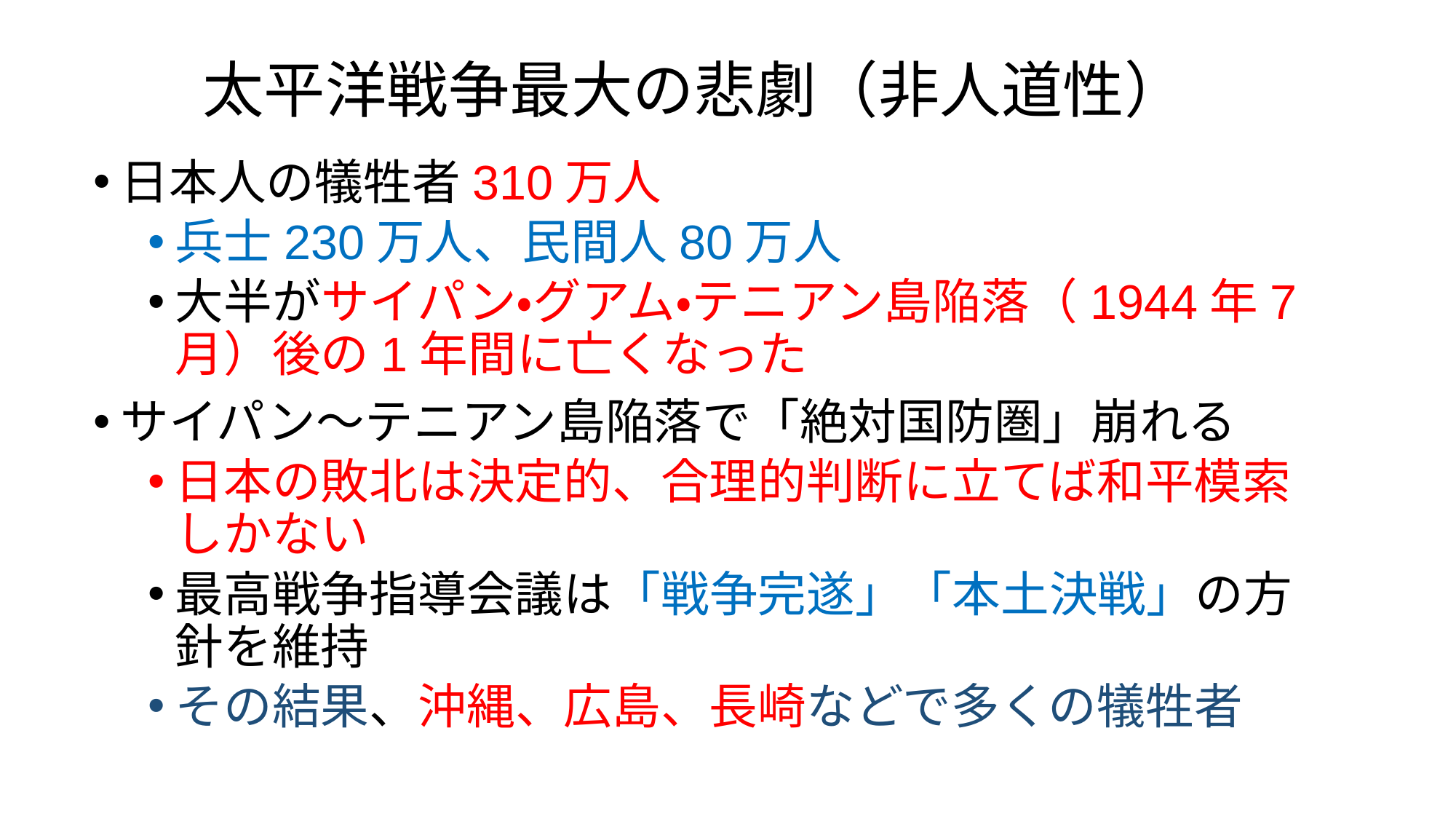

# 太平洋戦争最大の悲劇（非人道性）
日本人の犠牲者310万人
兵士230万人、民間人80万人
大半がサイパン・グアム・テニアン島陥落（1944年7月）後の1年間に亡くなった
サイパン～テニアン島陥落で「絶対国防圏」崩れる
日本の敗北は決定的、合理的判断に立てば和平模索しかない
最高戦争指導会議は「戦争完遂」「本土決戦」の方針を維持
その結果、沖縄、広島、長崎などで多くの犠牲者